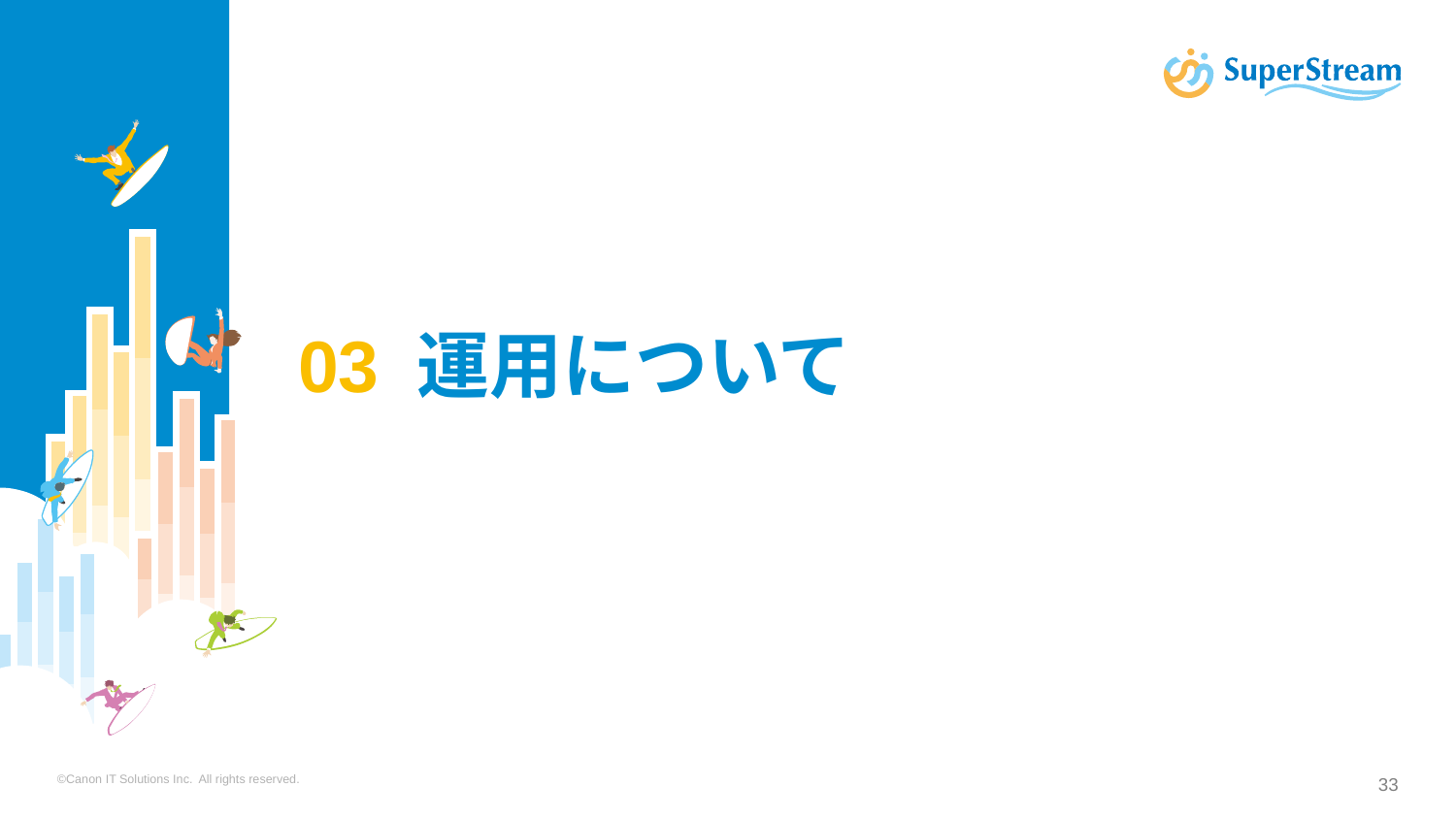

# 03 運用について
©Canon IT Solutions Inc.  All rights reserved.
33